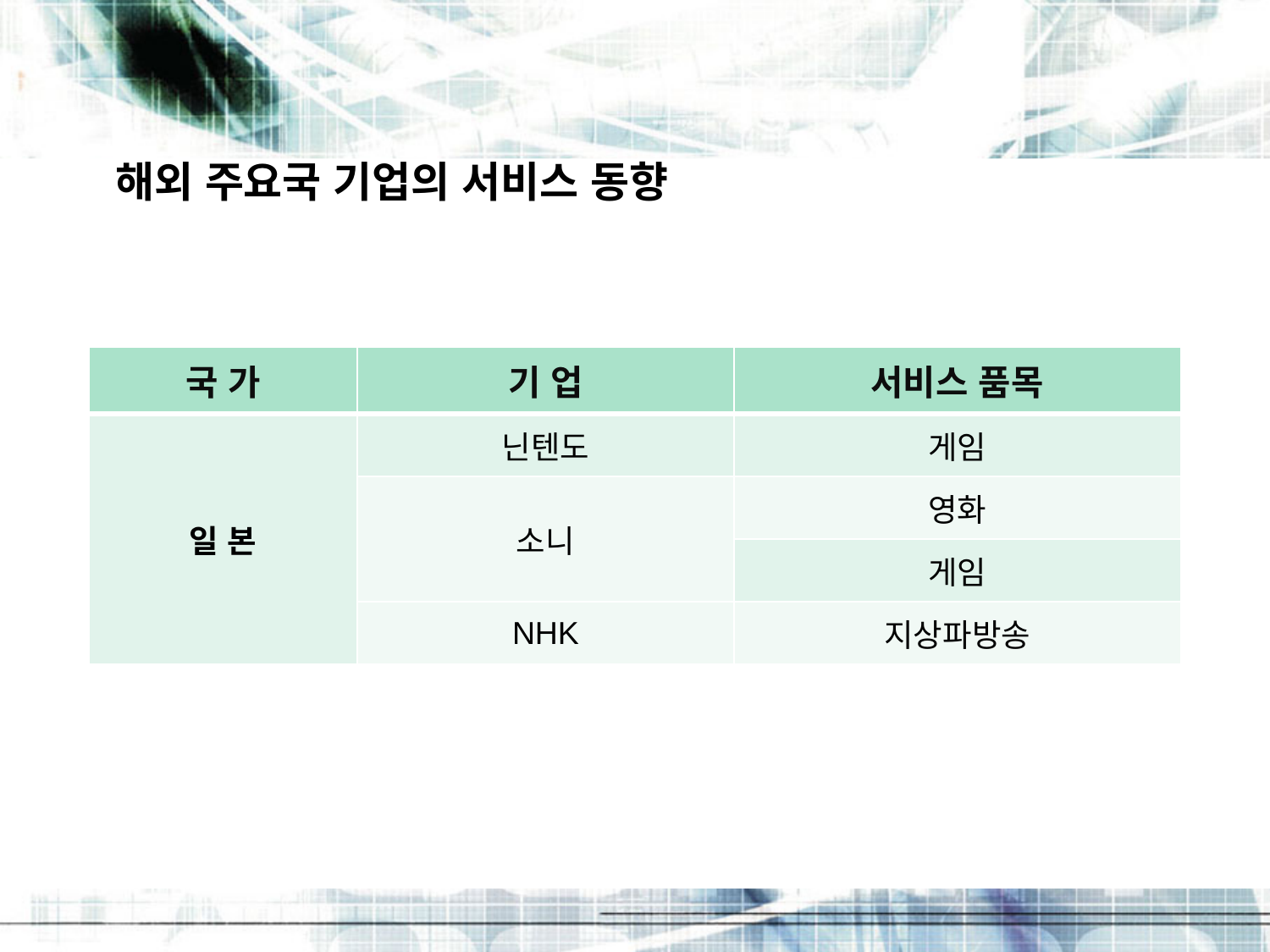

해외 주요국 기업의 서비스 동향
| 국 가 | 기 업 | 서비스 품목 |
| --- | --- | --- |
| 일 본 | 닌텐도 | 게임 |
|  | 소니 | 영화 |
|  |  | 게임 |
|  | NHK | 지상파방송 |